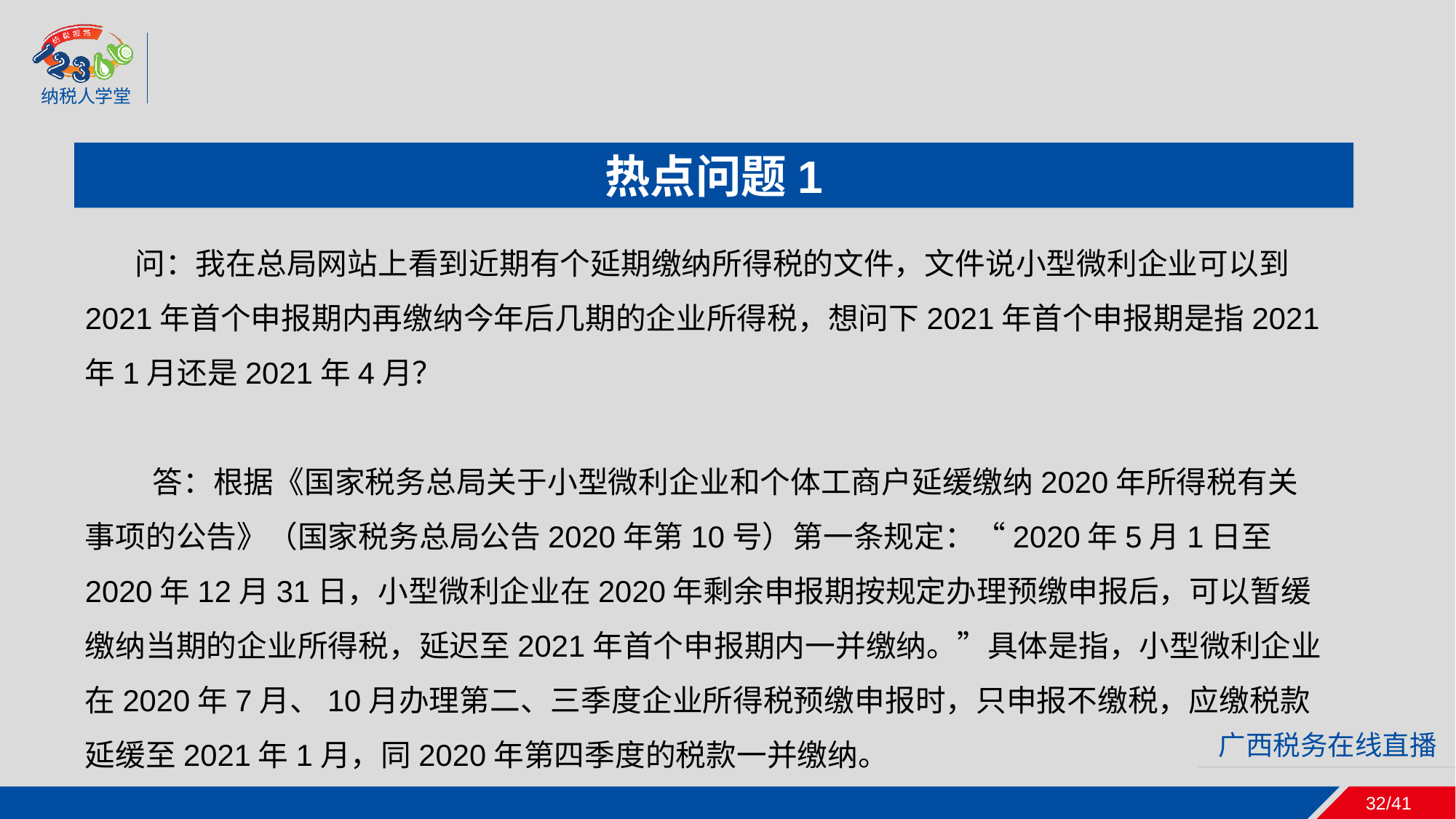

热点问题1
       问：我在总局网站上看到近期有个延期缴纳所得税的文件，文件说小型微利企业可以到2021年首个申报期内再缴纳今年后几期的企业所得税，想问下2021年首个申报期是指2021年1月还是2021年4月？

　　 答：根据《国家税务总局关于小型微利企业和个体工商户延缓缴纳2020年所得税有关事项的公告》（国家税务总局公告2020年第10号）第一条规定：“2020年5月1日至2020年12月31日，小型微利企业在2020年剩余申报期按规定办理预缴申报后，可以暂缓缴纳当期的企业所得税，延迟至2021年首个申报期内一并缴纳。”具体是指，小型微利企业在2020年7月、10月办理第二、三季度企业所得税预缴申报时，只申报不缴税，应缴税款延缓至2021年1月，同2020年第四季度的税款一并缴纳。